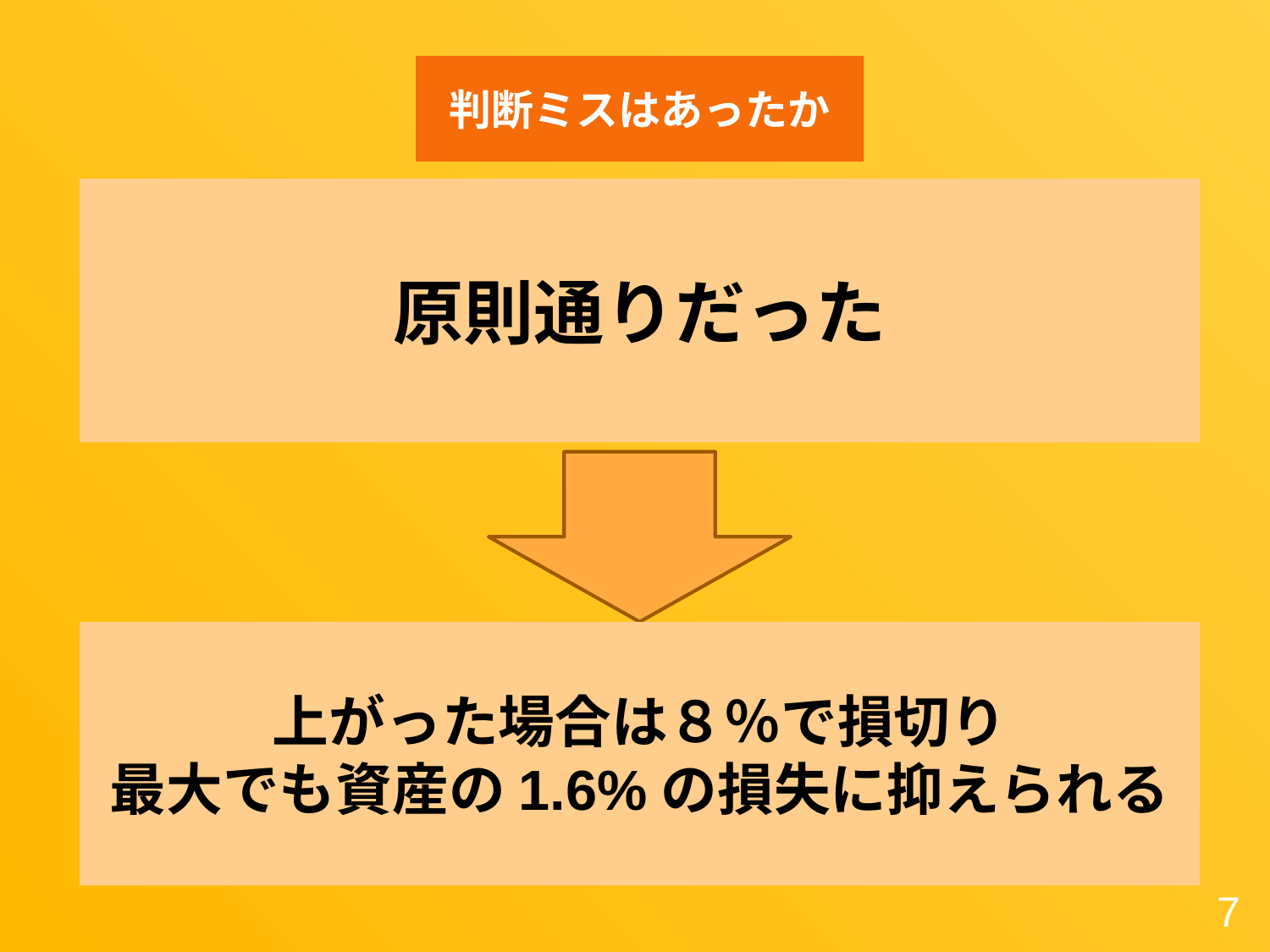

判断ミスはあったか
原則通りだった

上がった場合は８％で損切り
最大でも資産の1.6%の損失に抑えられる
7